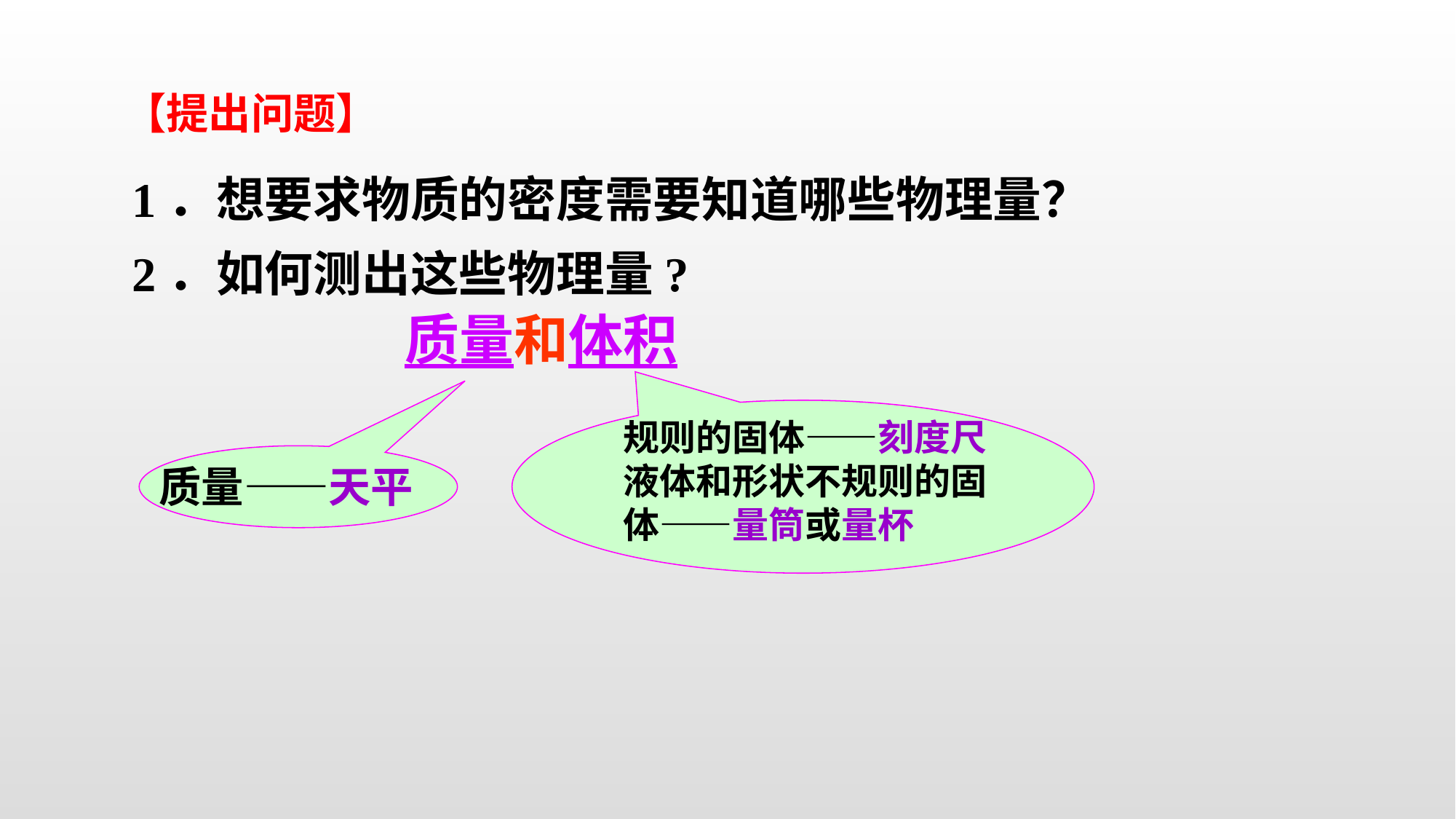

【提出问题】
1．想要求物质的密度需要知道哪些物理量？
2．如何测出这些物理量?
质量和体积

规则的固体——刻度尺 液体和形状不规则的固体——量筒或量杯

质量——天平